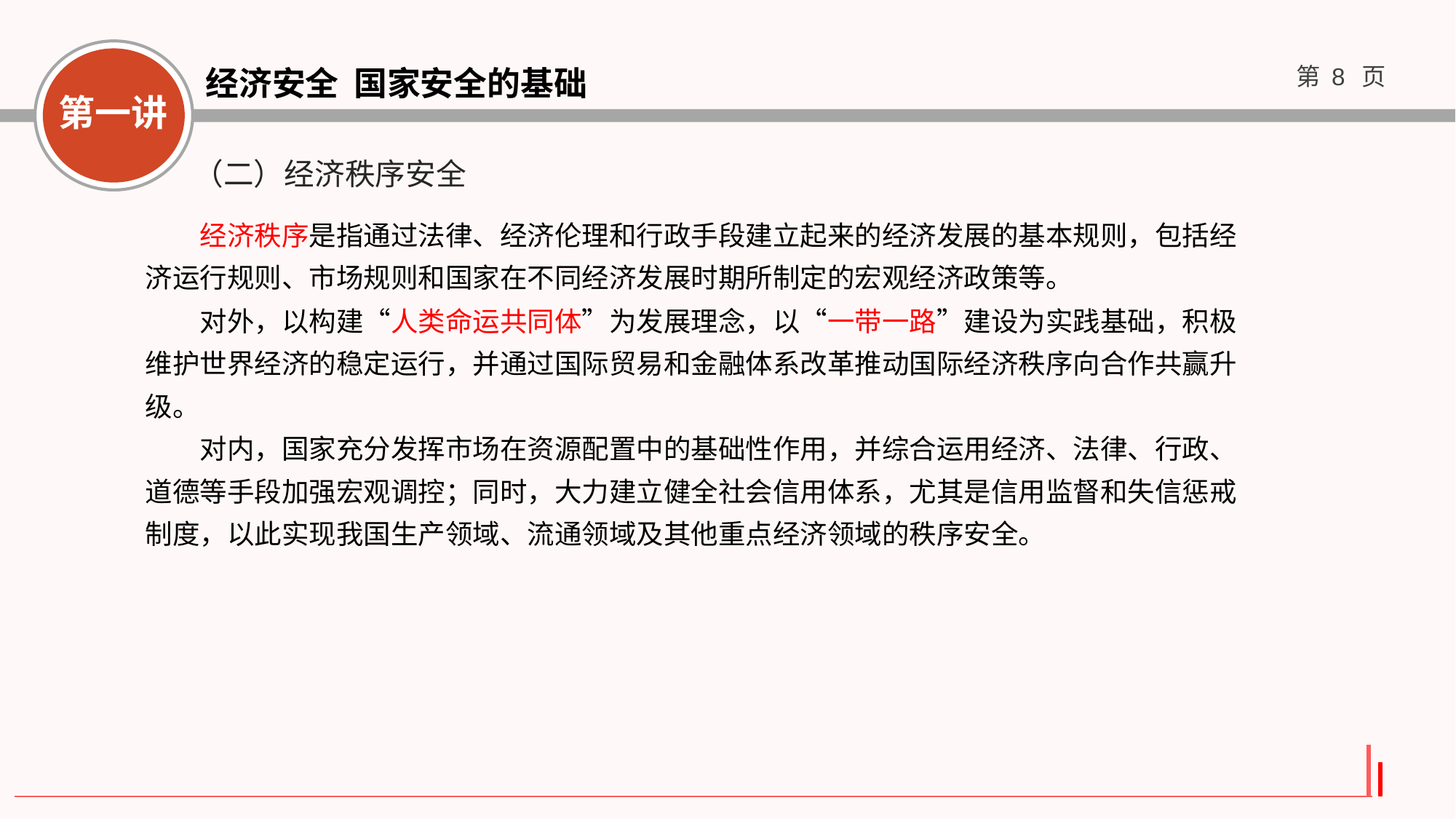

（二）经济秩序安全
经济秩序是指通过法律、经济伦理和行政手段建立起来的经济发展的基本规则，包括经济运行规则、市场规则和国家在不同经济发展时期所制定的宏观经济政策等。
对外，以构建“人类命运共同体”为发展理念，以“一带一路”建设为实践基础，积极维护世界经济的稳定运行，并通过国际贸易和金融体系改革推动国际经济秩序向合作共赢升级。
对内，国家充分发挥市场在资源配置中的基础性作用，并综合运用经济、法律、行政、道德等手段加强宏观调控；同时，大力建立健全社会信用体系，尤其是信用监督和失信惩戒制度，以此实现我国生产领域、流通领域及其他重点经济领域的秩序安全。